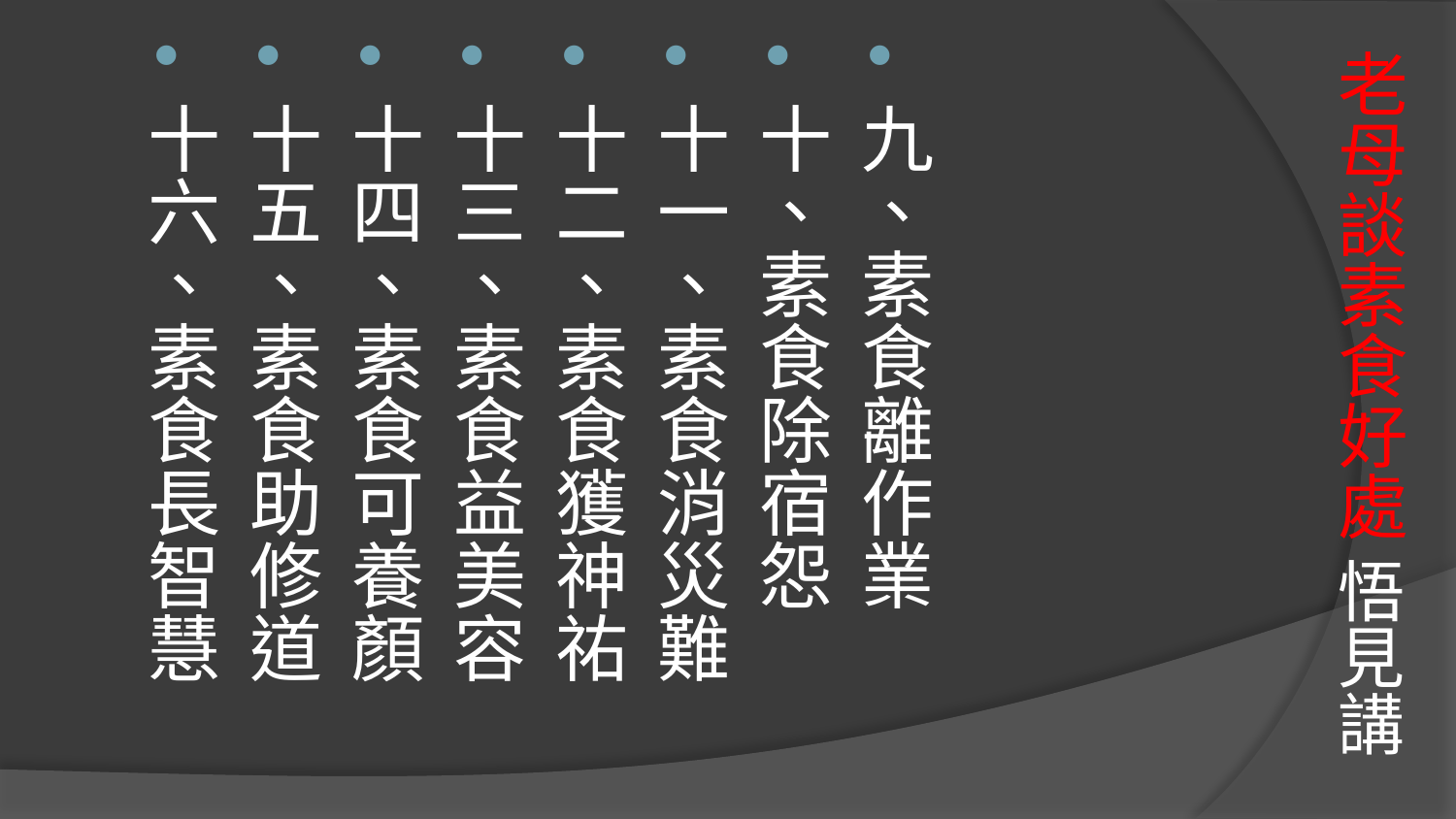

# 老母談素食好處 悟見講
九、素食離作業
十、素食除宿怨
十一、素食消災難
十二、素食獲神祐
十三、素食益美容
十四、素食可養顏
十五、素食助修道
十六、素食長智慧